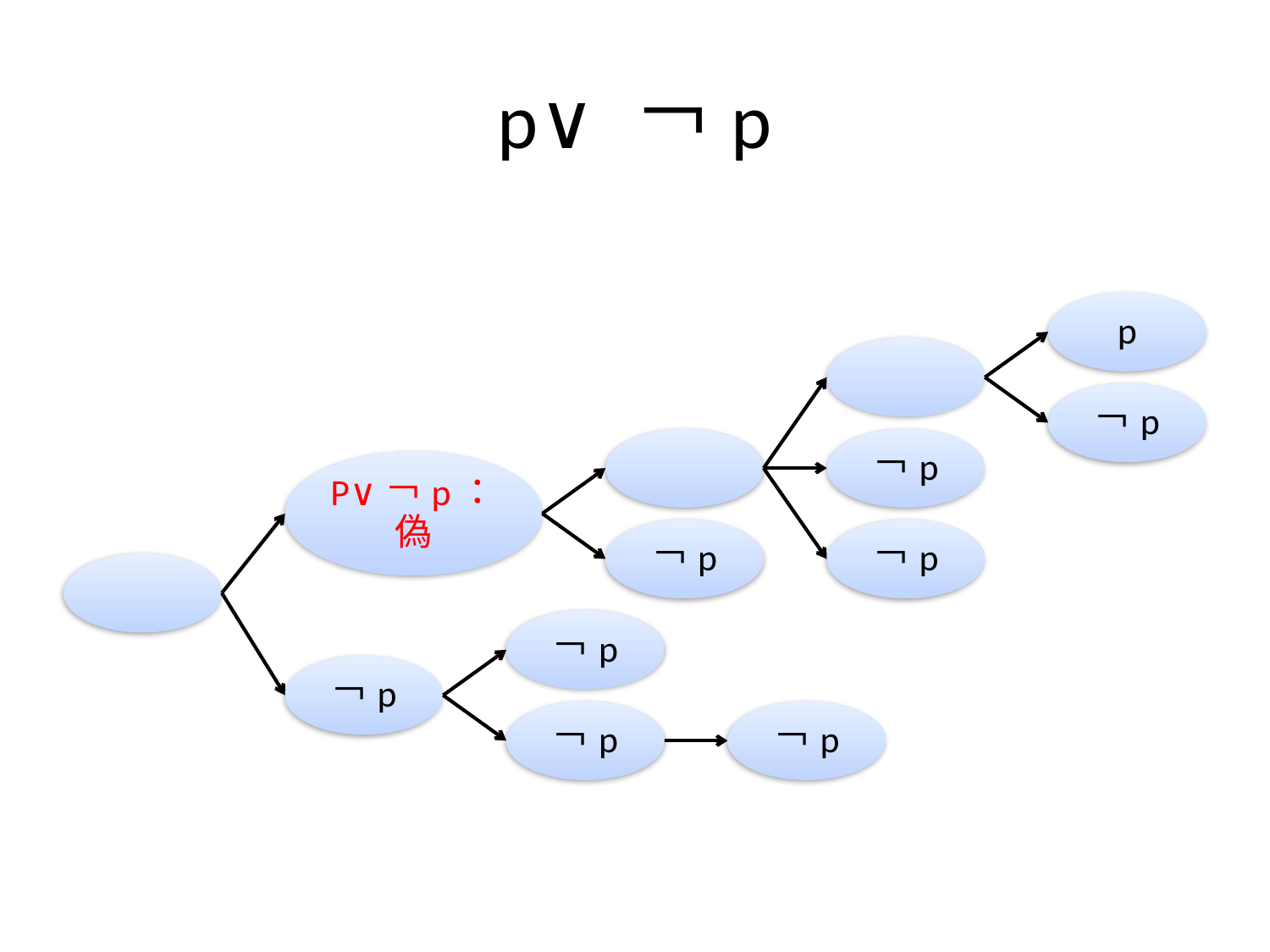

# p∨￢p

P∨￢p：偽

p

￢p

￢p

￢p

￢p

￢p

￢p

￢p

￢p